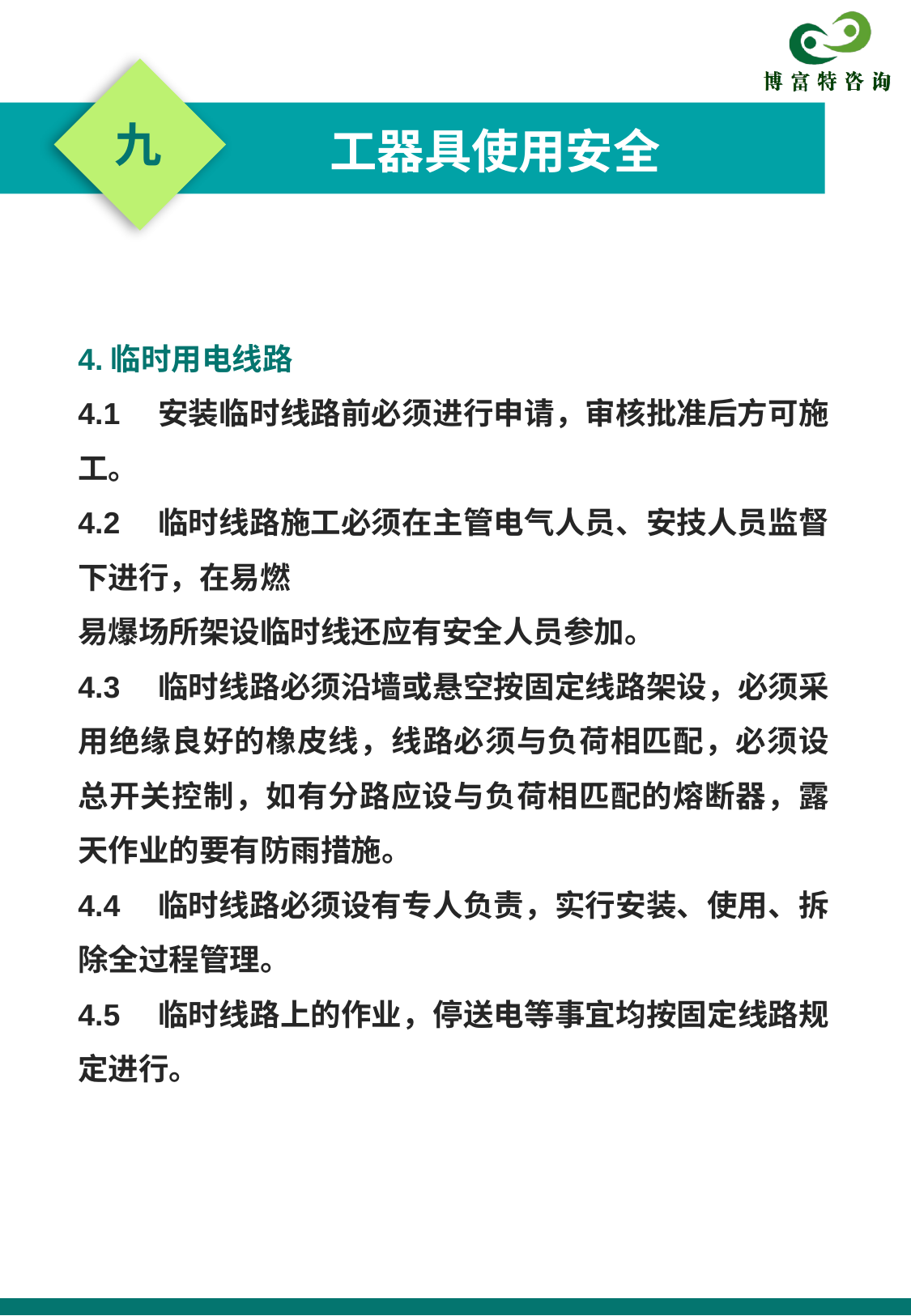

九
工器具使用安全
4.临时用电线路
4.1　安装临时线路前必须进行申请，审核批准后方可施工。
4.2　临时线路施工必须在主管电气人员、安技人员监督下进行，在易燃
易爆场所架设临时线还应有安全人员参加。
4.3　临时线路必须沿墙或悬空按固定线路架设，必须采用绝缘良好的橡皮线，线路必须与负荷相匹配，必须设总开关控制，如有分路应设与负荷相匹配的熔断器，露天作业的要有防雨措施。
4.4　临时线路必须设有专人负责，实行安装、使用、拆除全过程管理。
4.5　临时线路上的作业，停送电等事宜均按固定线路规定进行。